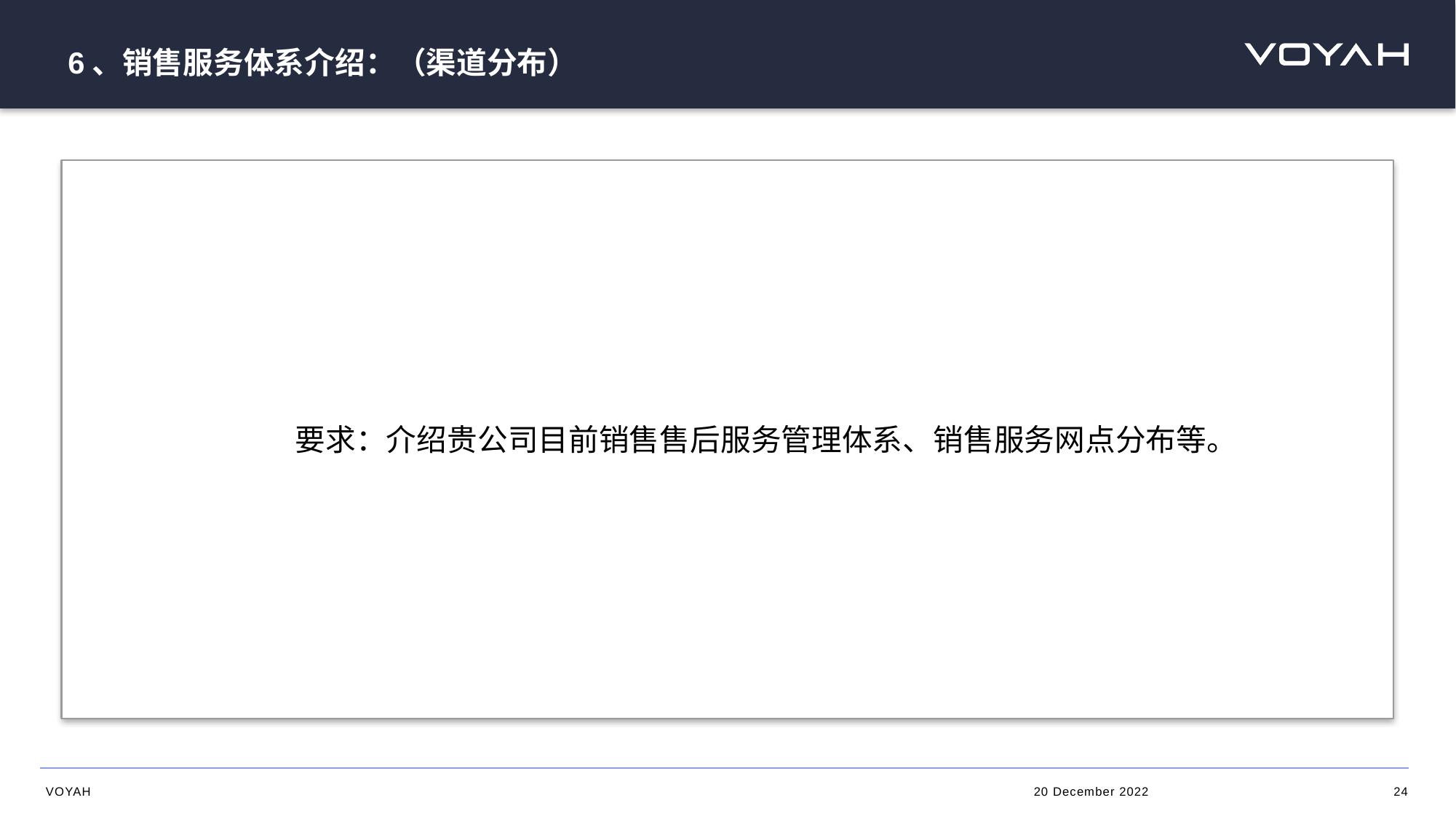

6、销售服务体系介绍：（渠道分布）

要求：介绍贵公司目前销售售后服务管理体系、销售服务网点分布等。